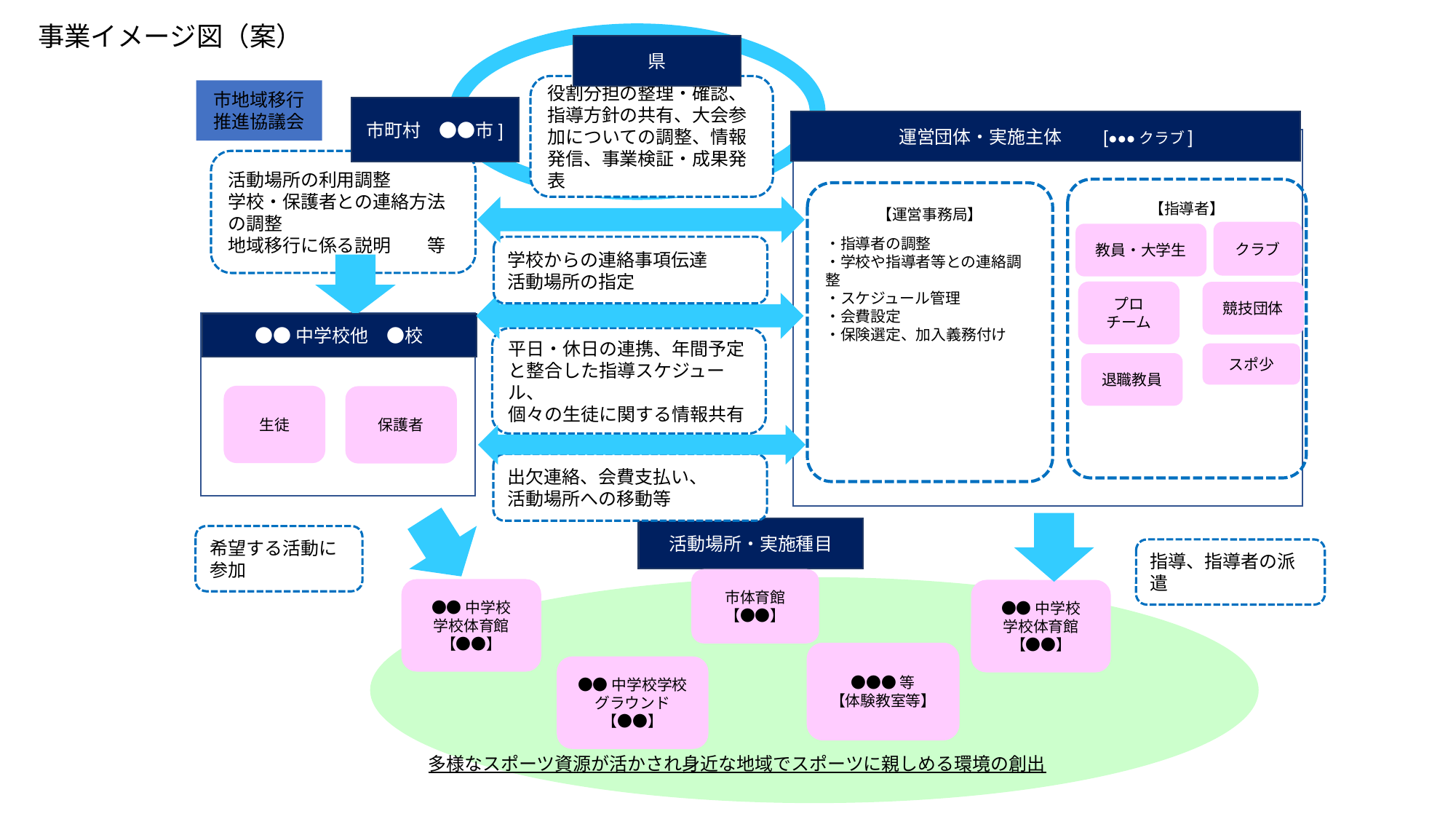

事業イメージ図（案）

県
役割分担の整理・確認、指導方針の共有、大会参加についての調整、情報発信、事業検証・成果発表
市地域移行
推進協議会
市町村　●●市]
運営団体・実施主体　　[●●●クラブ]

活動場所の利用調整
学校・保護者との連絡方法の調整
地域移行に係る説明　　等
【指導者】

【運営事務局】

・指導者の調整
・学校や指導者等との連絡調整
・スケジュール管理
・会費設定
・保険選定、加入義務付け

クラブ
教員・大学生
学校からの連絡事項伝達
活動場所の指定

プロ
チーム
競技団体

●●中学校他　●校
平日・休日の連携、年間予定と整合した指導スケジュール、
個々の生徒に関する情報共有
スポ少
退職教員
生徒
保護者

出欠連絡、会費支払い、
活動場所への移動等

活動場所・実施種目
希望する活動に
参加
指導、指導者の派遣
市体育館
【●●】

●●中学校
学校体育館
【●●】
●●中学校
学校体育館
【●●】
●●●等
【体験教室等】
●●中学校学校グラウンド
【●●】
多様なスポーツ資源が活かされ身近な地域でスポーツに親しめる環境の創出